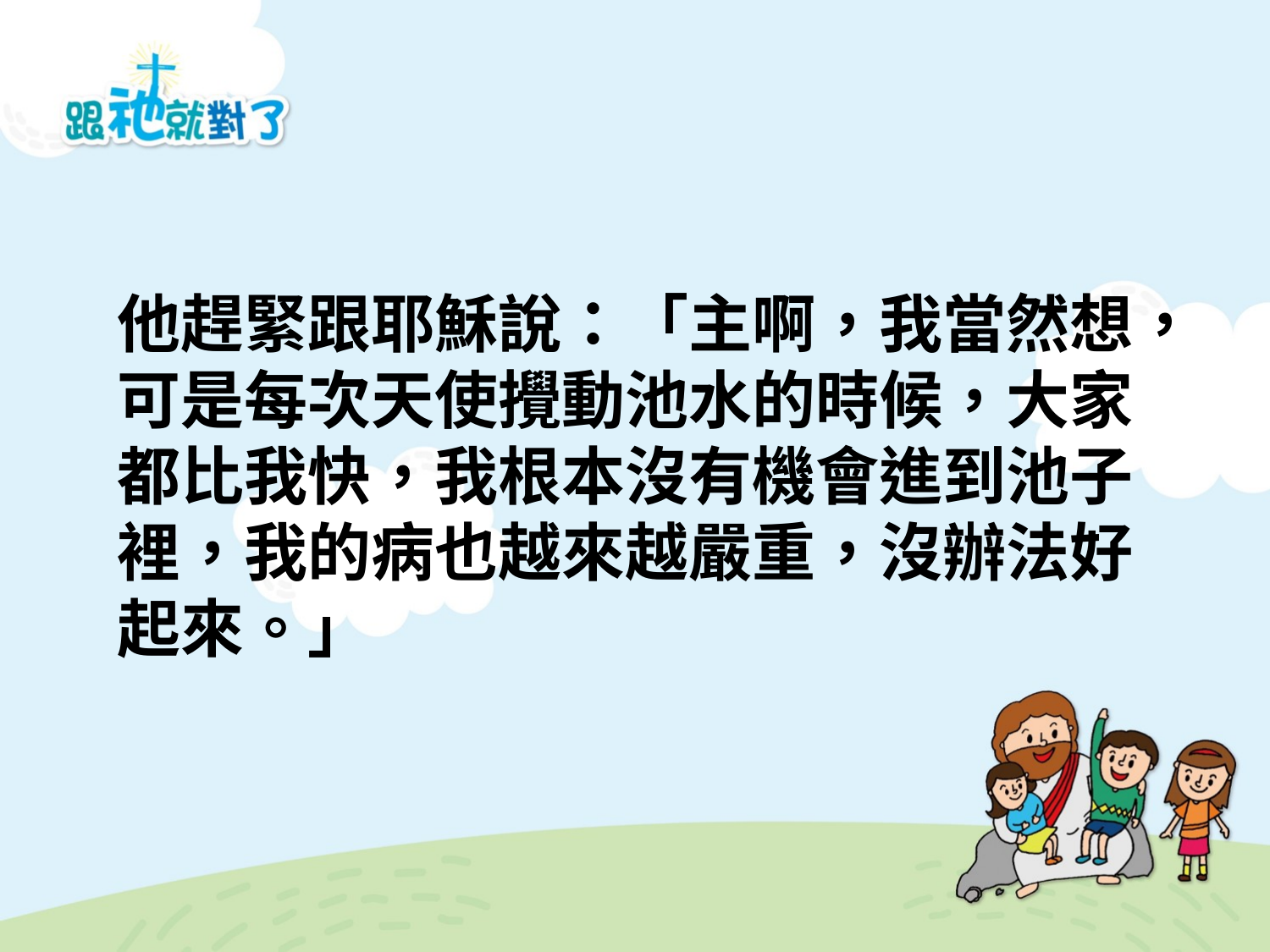

他趕緊跟耶穌說：「主啊，我當然想，可是每次天使攪動池水的時候，大家都比我快，我根本沒有機會進到池子裡，我的病也越來越嚴重，沒辦法好起來。」